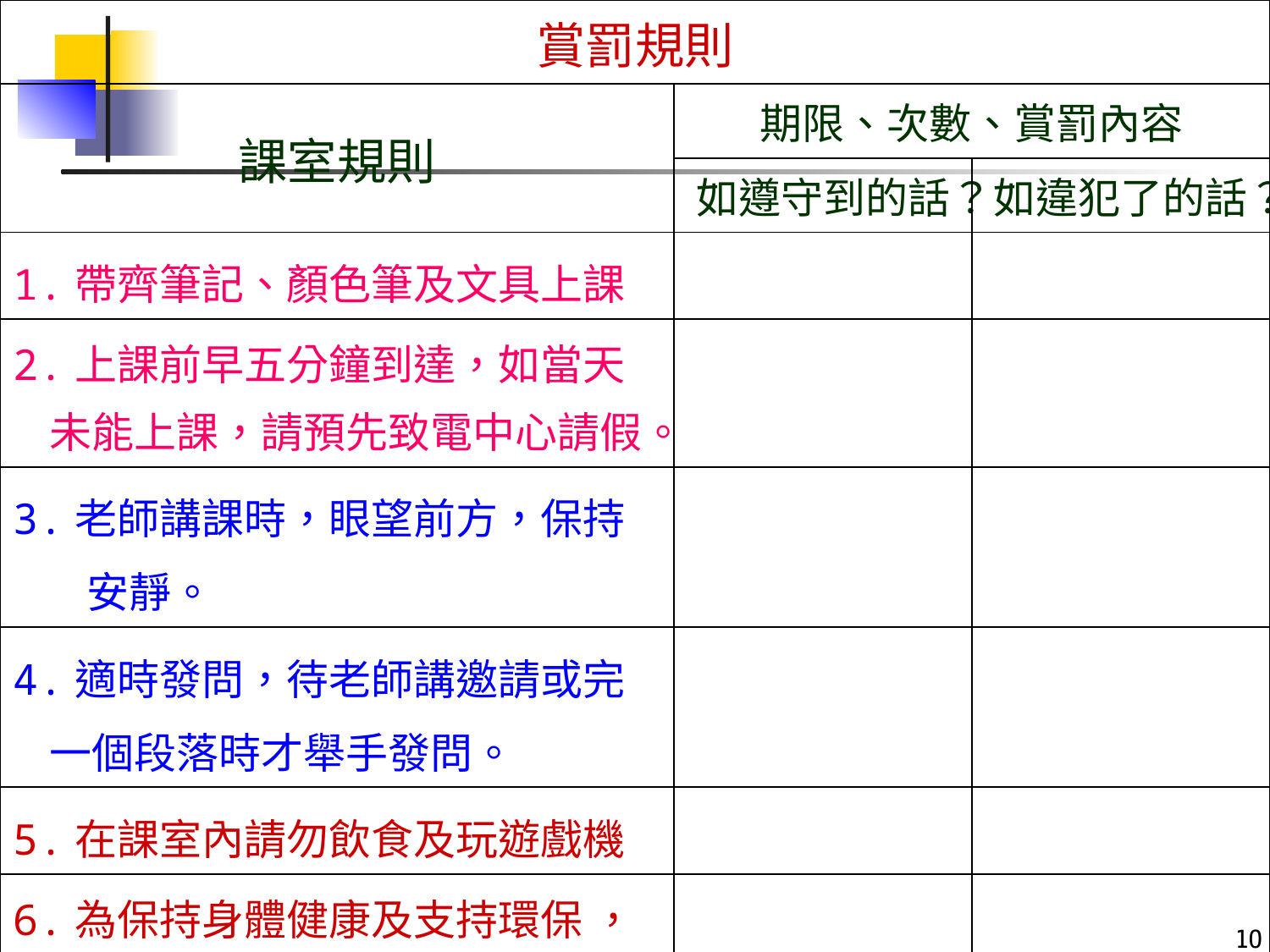

| 賞罰規則 |  |  |
| --- | --- | --- |
| 課室規則 | 期限、次數、賞罰內容 |  |
|  | 如遵守到的話？ | 如違犯了的話？ |
| 1.帶齊筆記、顏色筆及文具上課 |  |  |
| 2.上課前早五分鐘到達，如當天未能上課，請預先致電中心請假。 |  |  |
| 3.老師講課時，眼望前方，保持安靜。 |  |  |
| 4.適時發問，待老師講邀請或完一個段落時才舉手發問。 |  |  |
| 5.在課室內請勿飲食及玩遊戲機 |  |  |
| 6.為保持身體健康及支持環保 ，請自備水壺 ，多喝清水及少吃加工食物。 |  |  |
10